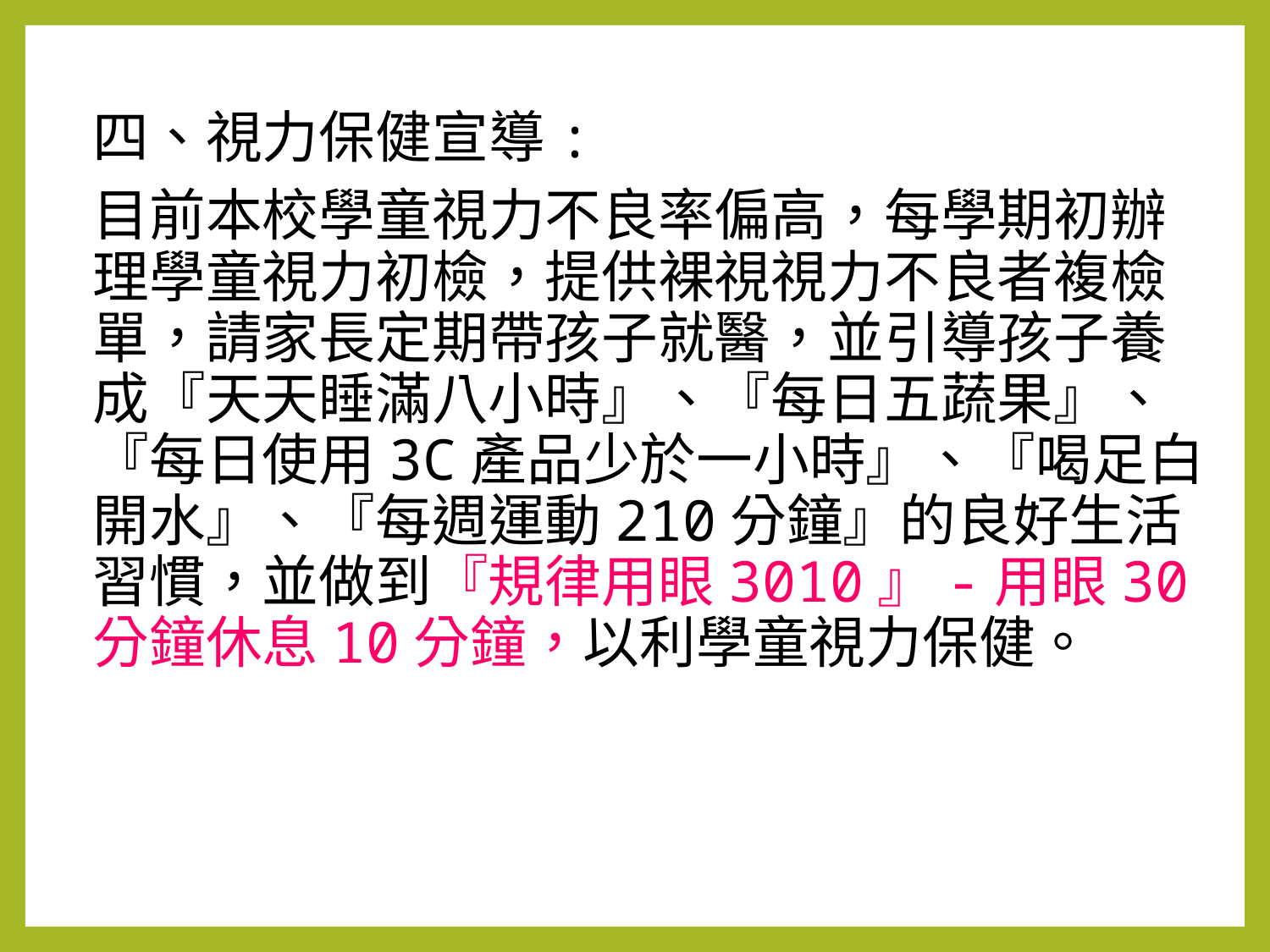

四、視力保健宣導:
目前本校學童視力不良率偏高，每學期初辦理學童視力初檢，提供裸視視力不良者複檢單，請家長定期帶孩子就醫，並引導孩子養成『天天睡滿八小時』、『每日五蔬果』、『每日使用3C產品少於一小時』、『喝足白開水』、『每週運動210分鐘』的良好生活習慣，並做到『規律用眼3010』-用眼30分鐘休息10分鐘，以利學童視力保健。